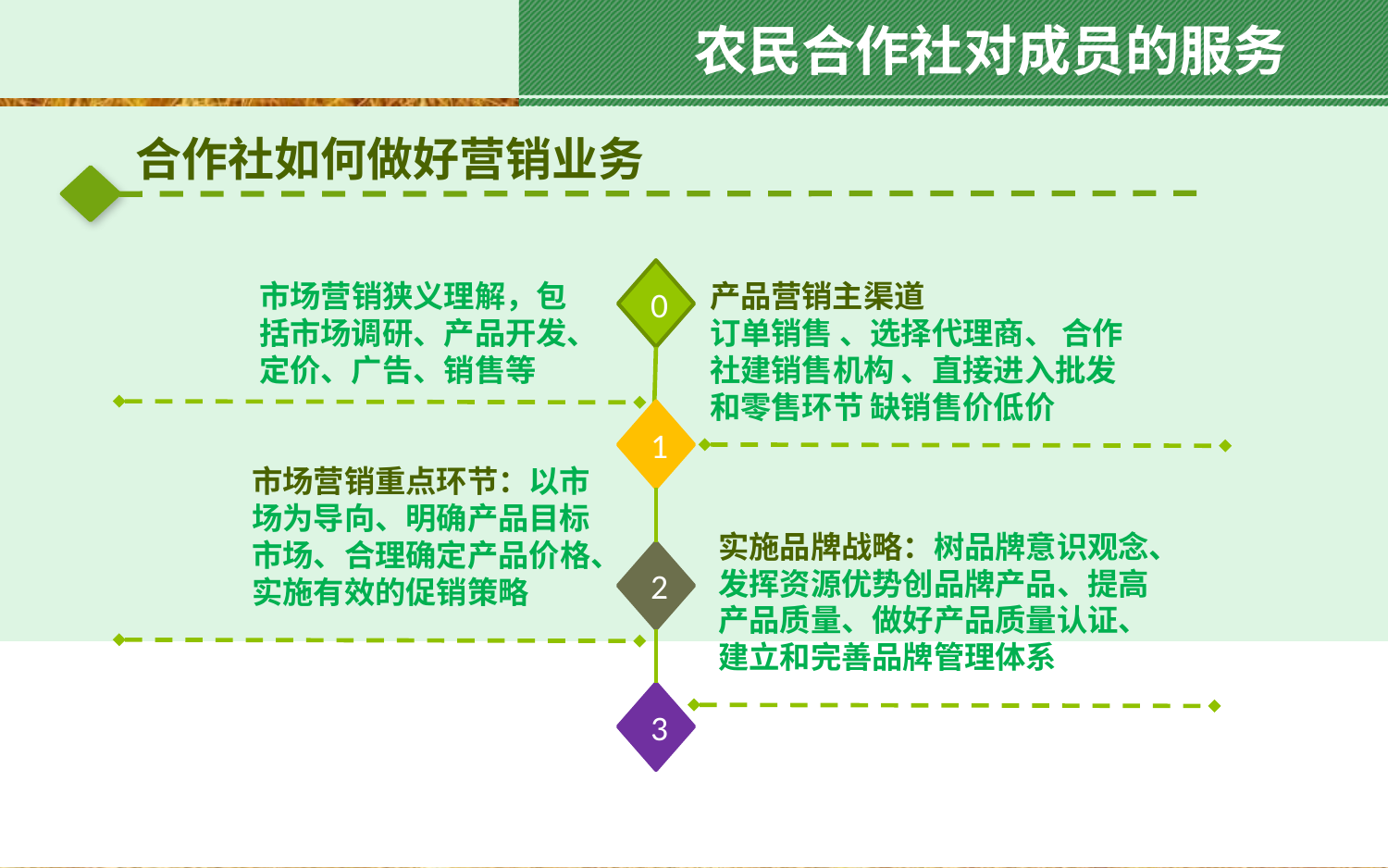

农民合作社对成员的服务
合作社如何做好营销业务

0
市场营销狭义理解，包括市场调研、产品开发、定价、广告、销售等
产品营销主渠道
订单销售 、选择代理商、 合作社建销售机构 、直接进入批发和零售环节 缺销售价低价

1
市场营销重点环节：以市场为导向、明确产品目标市场、合理确定产品价格、实施有效的促销策略
实施品牌战略：树品牌意识观念、发挥资源优势创品牌产品、提高产品质量、做好产品质量认证、建立和完善品牌管理体系

2
3